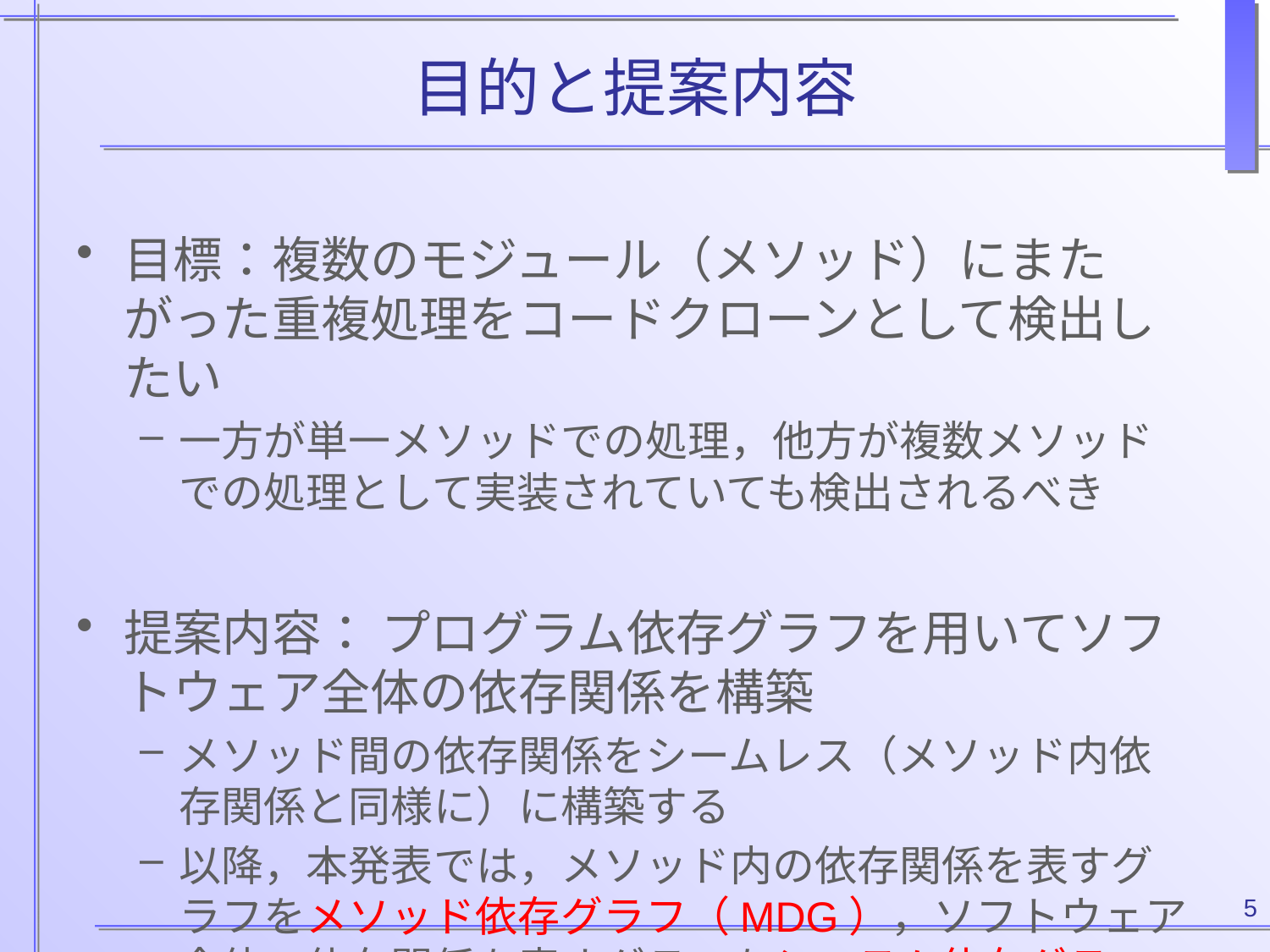

# 目的と提案内容
目標：複数のモジュール（メソッド）にまたがった重複処理をコードクローンとして検出したい
一方が単一メソッドでの処理，他方が複数メソッドでの処理として実装されていても検出されるべき

提案内容： プログラム依存グラフを用いてソフトウェア全体の依存関係を構築
メソッド間の依存関係をシームレス（メソッド内依存関係と同様に）に構築する
以降，本発表では，メソッド内の依存関係を表すグラフをメソッド依存グラフ（MDG），ソフトウェア全体の依存関係を表すグラフをシステム依存グラフ（SDG）と呼ぶ
5